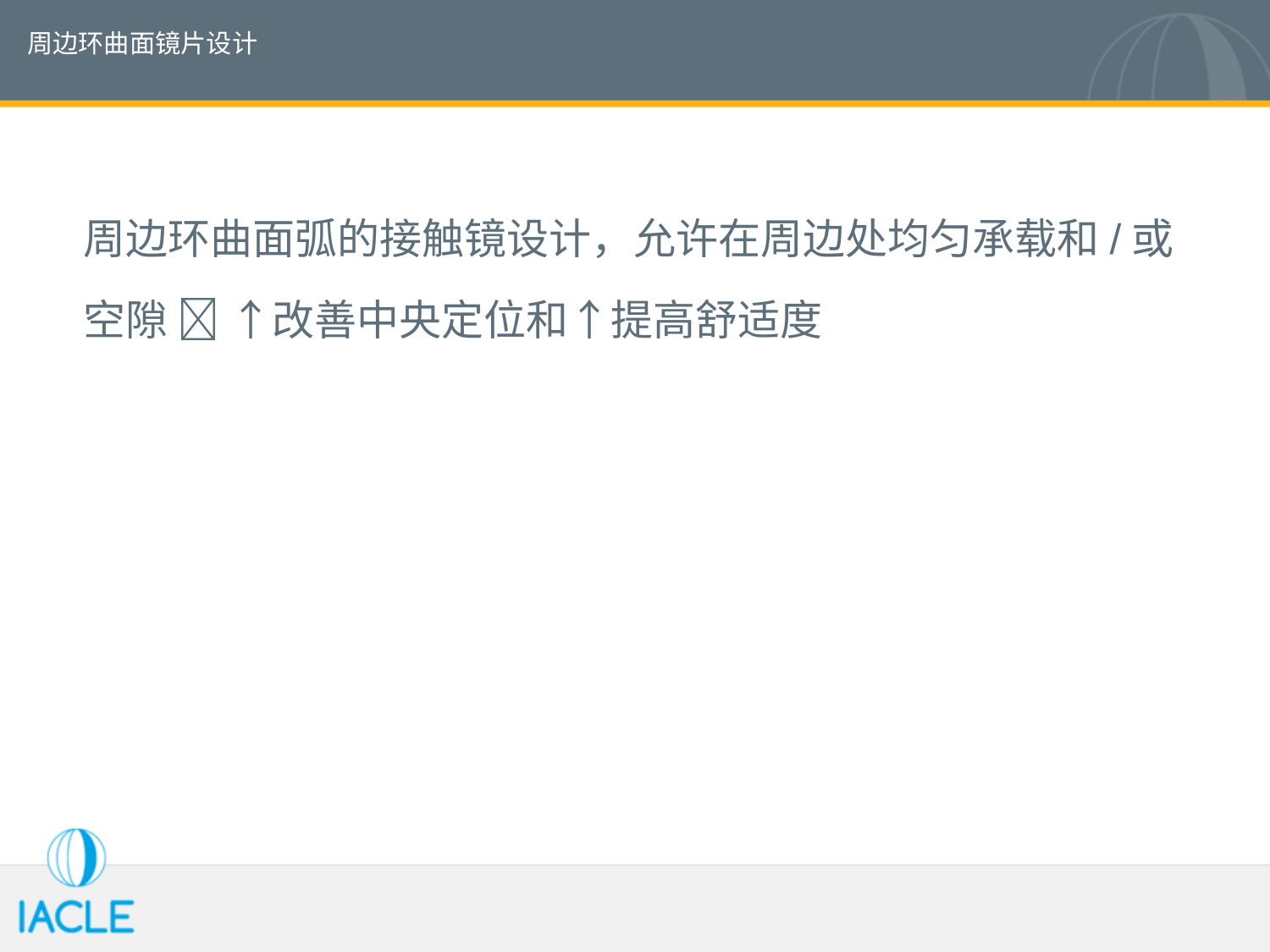

# 周边环曲面镜片设计
周边环曲面弧的接触镜设计，允许在周边处均匀承载和/或空隙 → ↑改善中央定位和↑提高舒适度